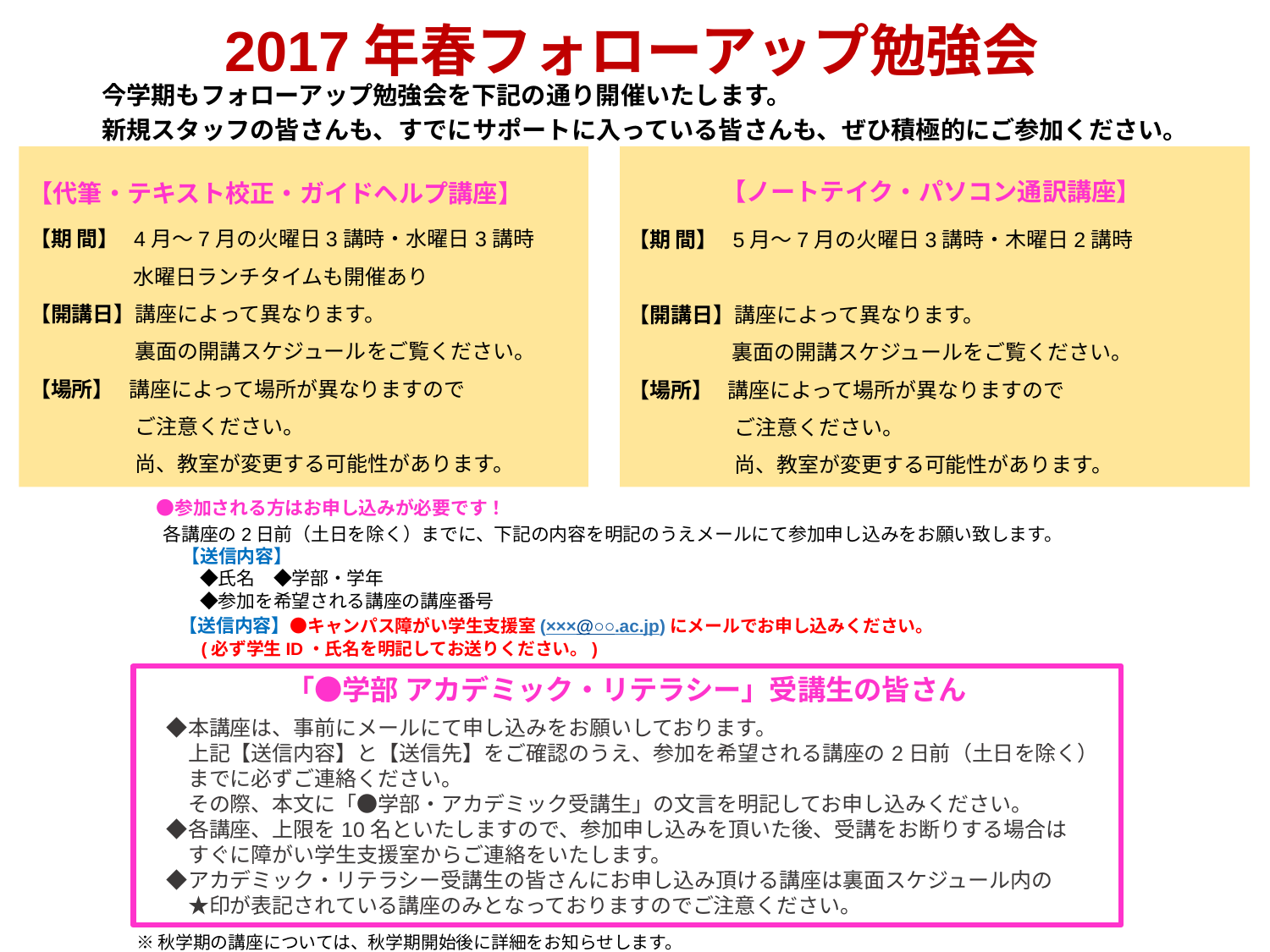

2017年春フォローアップ勉強会
今学期もフォローアップ勉強会を下記の通り開催いたします。
新規スタッフの皆さんも、すでにサポートに入っている皆さんも、ぜひ積極的にご参加ください。

【ノートテイク・パソコン通訳講座】
【代筆・テキスト校正・ガイドヘルプ講座】

【期 間】  4月～7月の火曜日3講時・水曜日3講時
 　　　　  水曜日ランチタイムも開催あり
【開講日】講座によって異なります。
　　　　　裏面の開講スケジュールをご覧ください。
【場所】   講座によって場所が異なりますので
　　　　　ご注意ください。
　　　　　尚、教室が変更する可能性があります。

【期 間】  5月～7月の火曜日3講時・木曜日2講時

【開講日】講座によって異なります。
 　　　　  裏面の開講スケジュールをご覧ください。
【場所】   講座によって場所が異なりますので
　　　　　ご注意ください。
　　　　　尚、教室が変更する可能性があります。

　　　●参加される方はお申し込みが必要です！
　各講座の2日前（土日を除く）までに、下記の内容を明記のうえメールにて参加申し込みをお願い致します。
　　【送信内容】
　　　◆氏名　◆学部・学年
　　　◆参加を希望される講座の講座番号
【送信内容】●キャンパス障がい学生支援室(×××@○○.ac.jp)にメールでお申し込みください。
　(必ず学生ID・氏名を明記してお送りください。)
　　　　　「●学部 アカデミック・リテラシー」受講生の皆さん

　◆本講座は、事前にメールにて申し込みをお願いしております。
　　上記【送信内容】と【送信先】をご確認のうえ、参加を希望される講座の2日前（土日を除く）
　　までに必ずご連絡ください。
　　その際、本文に「●学部・アカデミック受講生」の文言を明記してお申し込みください。
　◆各講座、上限を10名といたしますので、参加申し込みを頂いた後、受講をお断りする場合は
　　すぐに障がい学生支援室からご連絡をいたします。
　◆アカデミック・リテラシー受講生の皆さんにお申し込み頂ける講座は裏面スケジュール内の
　　★印が表記されている講座のみとなっておりますのでご注意ください。
※秋学期の講座については、秋学期開始後に詳細をお知らせします。